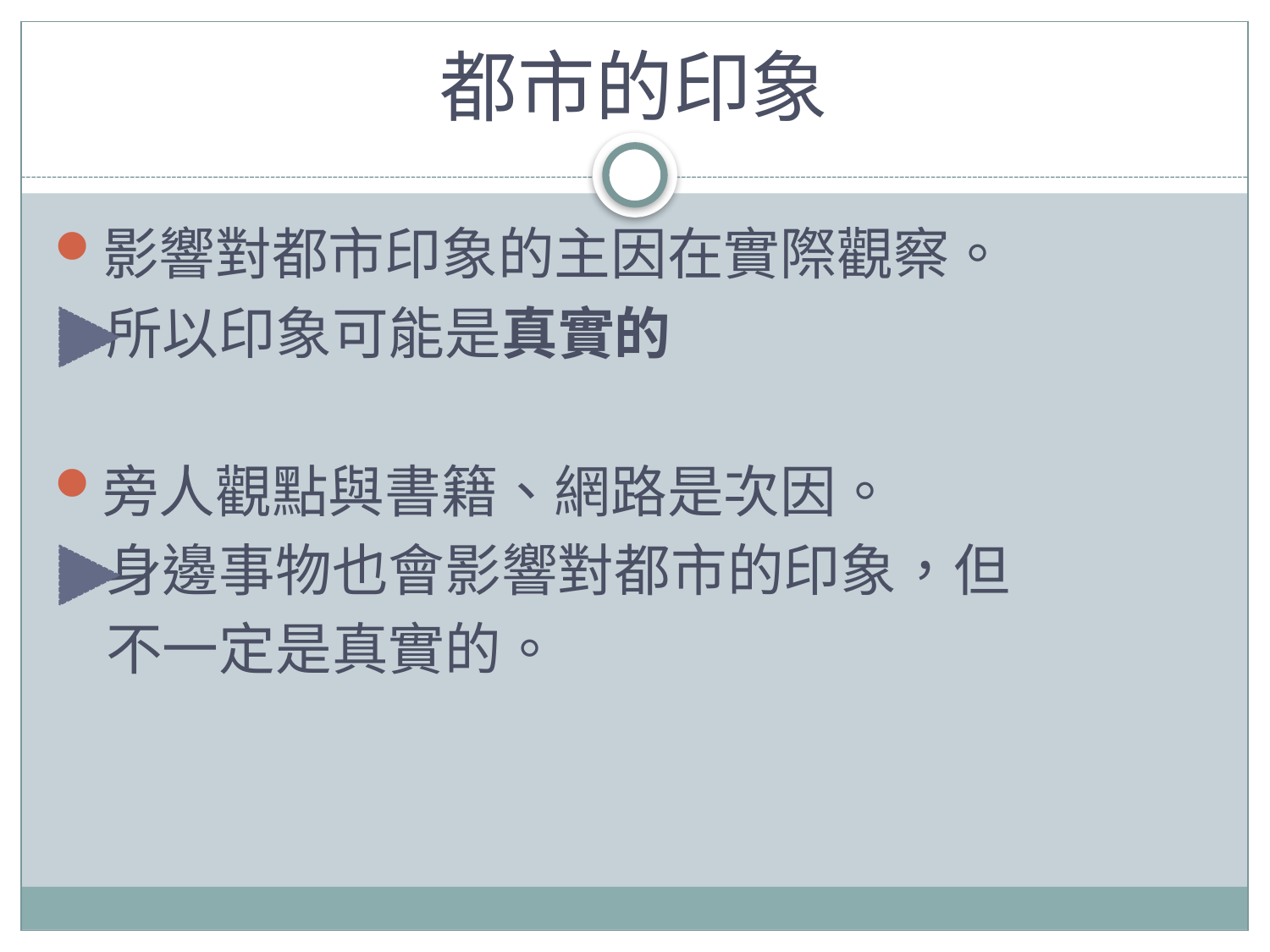

# 都市的印象
影響對都市印象的主因在實際觀察。
   所以印象可能是真實的

旁人觀點與書籍、網路是次因。
   身邊事物也會影響對都市的印象，但
   不一定是真實的。